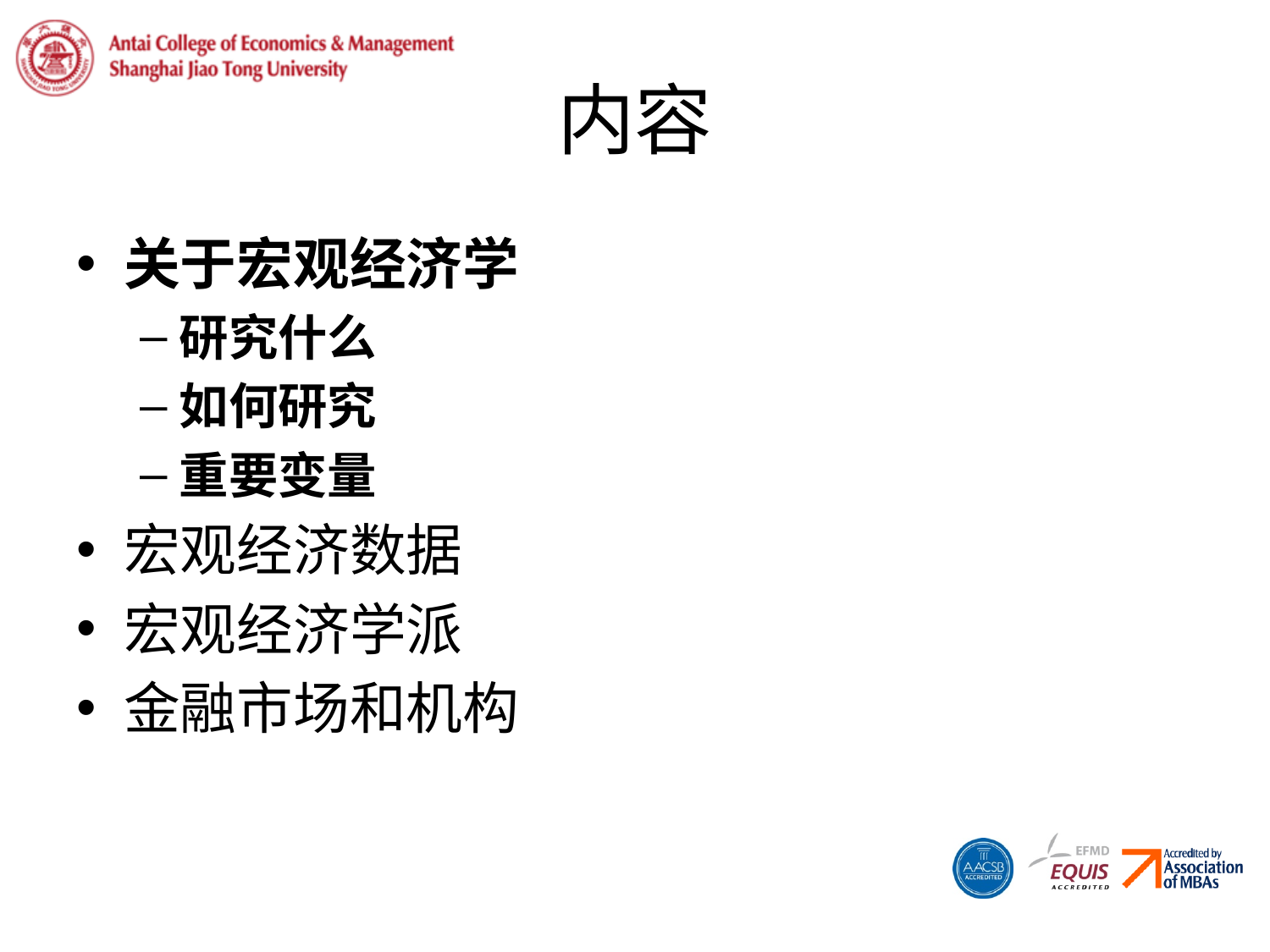

# 内容
关于宏观经济学
研究什么
如何研究
重要变量
宏观经济数据
宏观经济学派
金融市场和机构